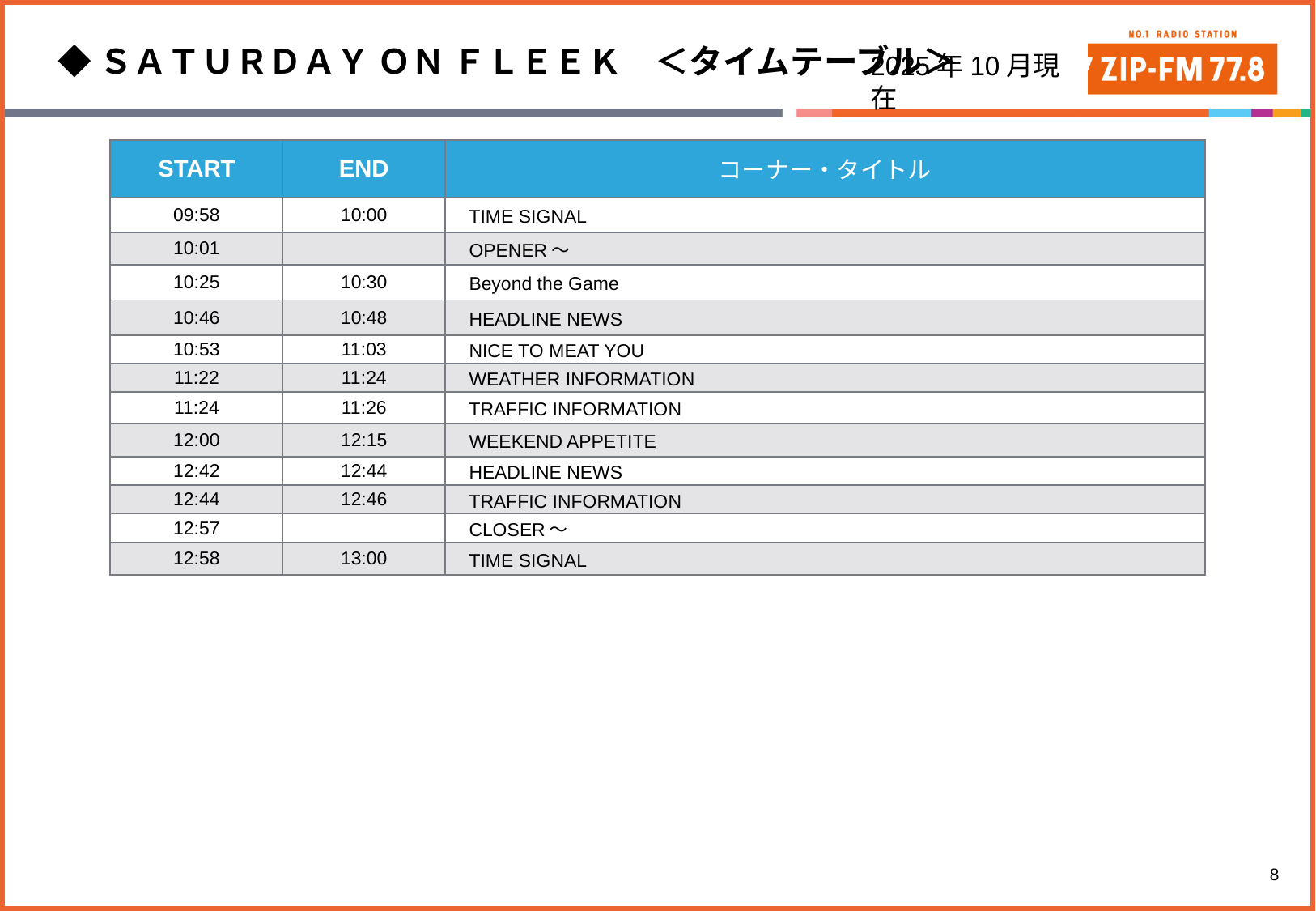

◆ＳＡＴＵＲＤＡＹ ＯＮ ＦＬＥＥＫ　＜タイムテーブル＞
2025年10月現在
| START | END | コーナー・タイトル |
| --- | --- | --- |
| 09:58 | 10:00 | TIME SIGNAL |
| 10:01 |  | OPENER〜 |
| 10:25 | 10:30 | Beyond the Game |
| 10:46 | 10:48 | HEADLINE NEWS |
| 10:53 | 11:03 | NICE TO MEAT YOU |
| 11:22 | 11:24 | WEATHER INFORMATION |
| 11:24 | 11:26 | TRAFFIC INFORMATION |
| 12:00 | 12:15 | WEEKEND APPETITE |
| 12:42 | 12:44 | HEADLINE NEWS |
| 12:44 | 12:46 | TRAFFIC INFORMATION |
| 12:57 |  | CLOSER〜 |
| 12:58 | 13:00 | TIME SIGNAL |